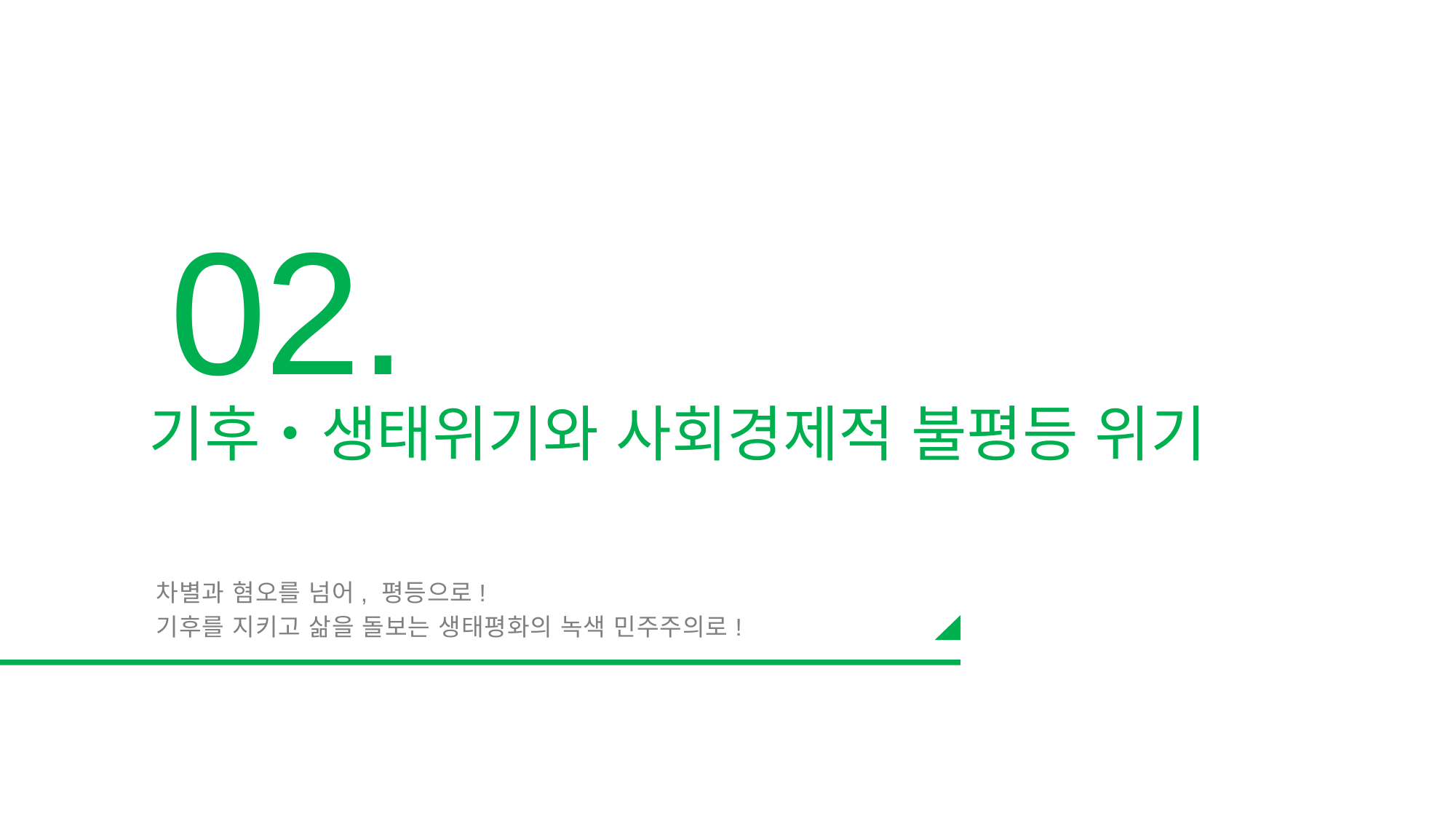

02.
기후‧생태위기와 사회경제적 불평등 위기
차별과 혐오를 넘어, 평등으로!
기후를 지키고 삶을 돌보는 생태평화의 녹색 민주주의로!